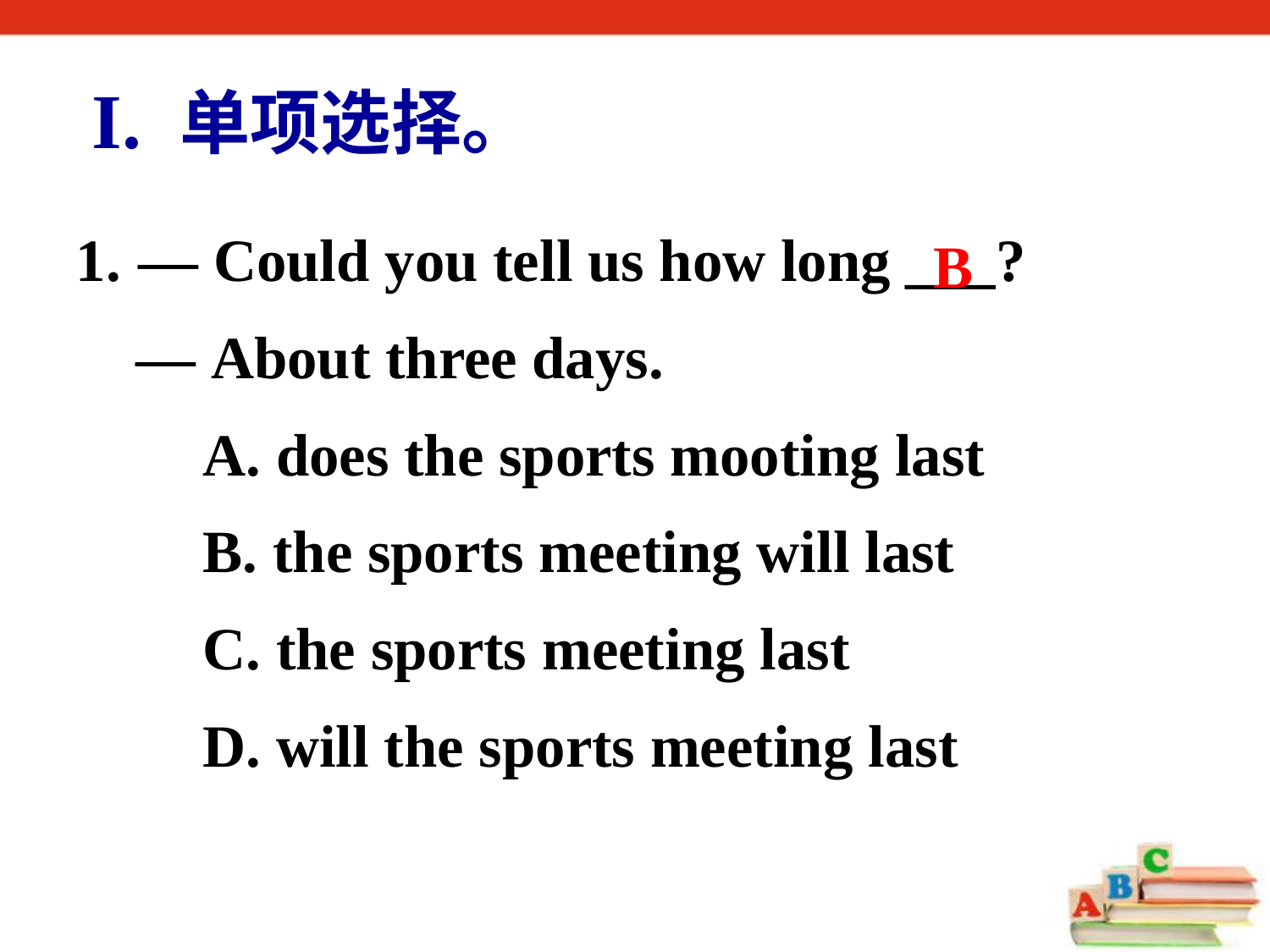

I. 单项选择。
 — Could you tell us how long ___?
    — About three days.
A. does the sports mooting last
B. the sports meeting will last
C. the sports meeting last
D. will the sports meeting last
B